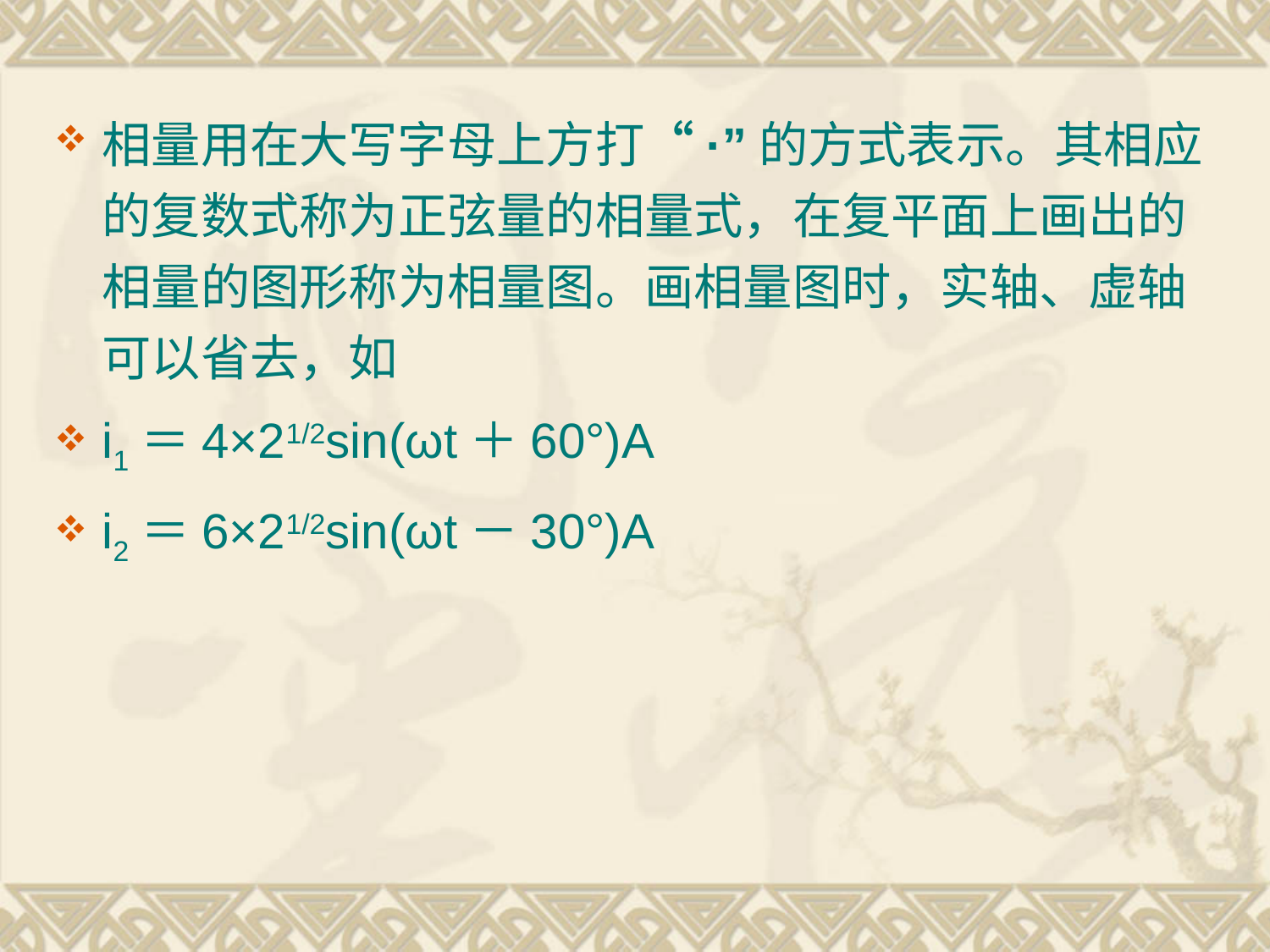

相量用在大写字母上方打“·”的方式表示。其相应的复数式称为正弦量的相量式，在复平面上画出的相量的图形称为相量图。画相量图时，实轴、虚轴可以省去，如
i1＝4×21/2sin(ωt＋60°)A
i2＝6×21/2sin(ωt－30°)A